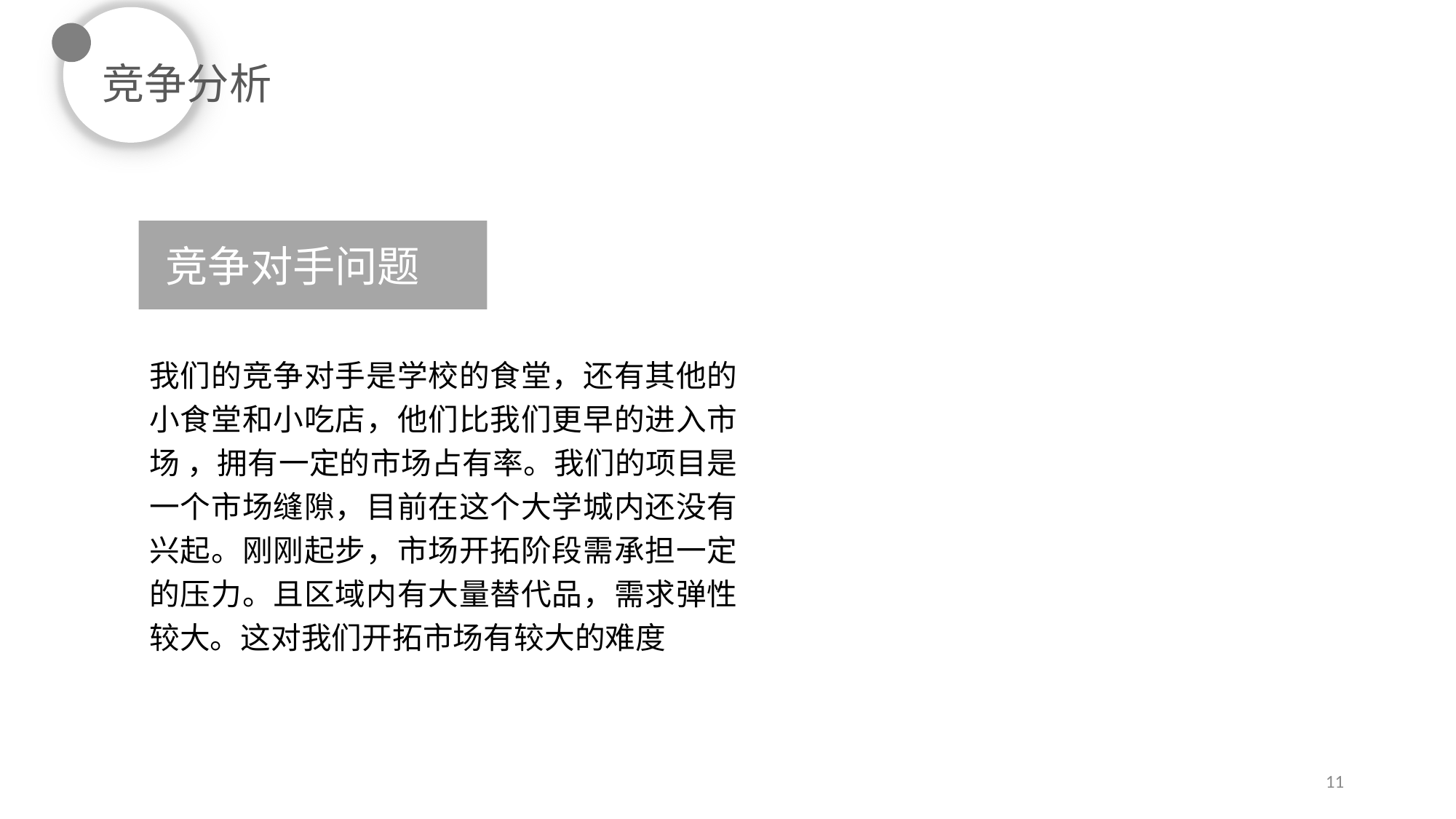

竞争分析

竞争对手问题
我们的竞争对手是学校的食堂，还有其他的小食堂和小吃店，他们比我们更早的进入市场 ，拥有一定的市场占有率。我们的项目是一个市场缝隙，目前在这个大学城内还没有兴起。刚刚起步，市场开拓阶段需承担一定的压力。且区域内有大量替代品，需求弹性较大。这对我们开拓市场有较大的难度
11